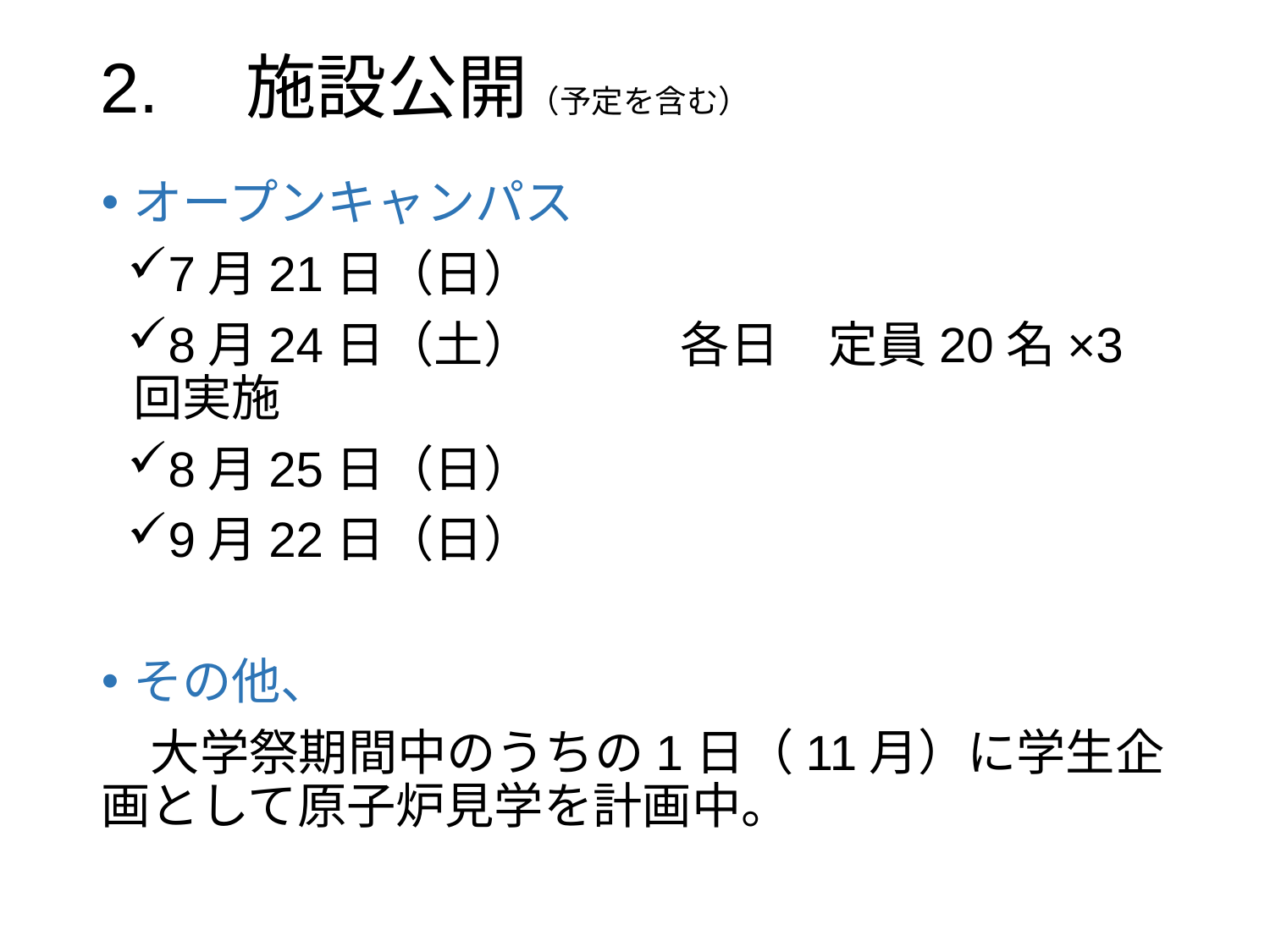

# 2.　施設公開（予定を含む）
オープンキャンパス
7月21日（日）
8月24日（土）　　　各日　定員20名×3回実施
8月25日（日）
9月22日（日）

その他、
　大学祭期間中のうちの1日（11月）に学生企画として原子炉見学を計画中。